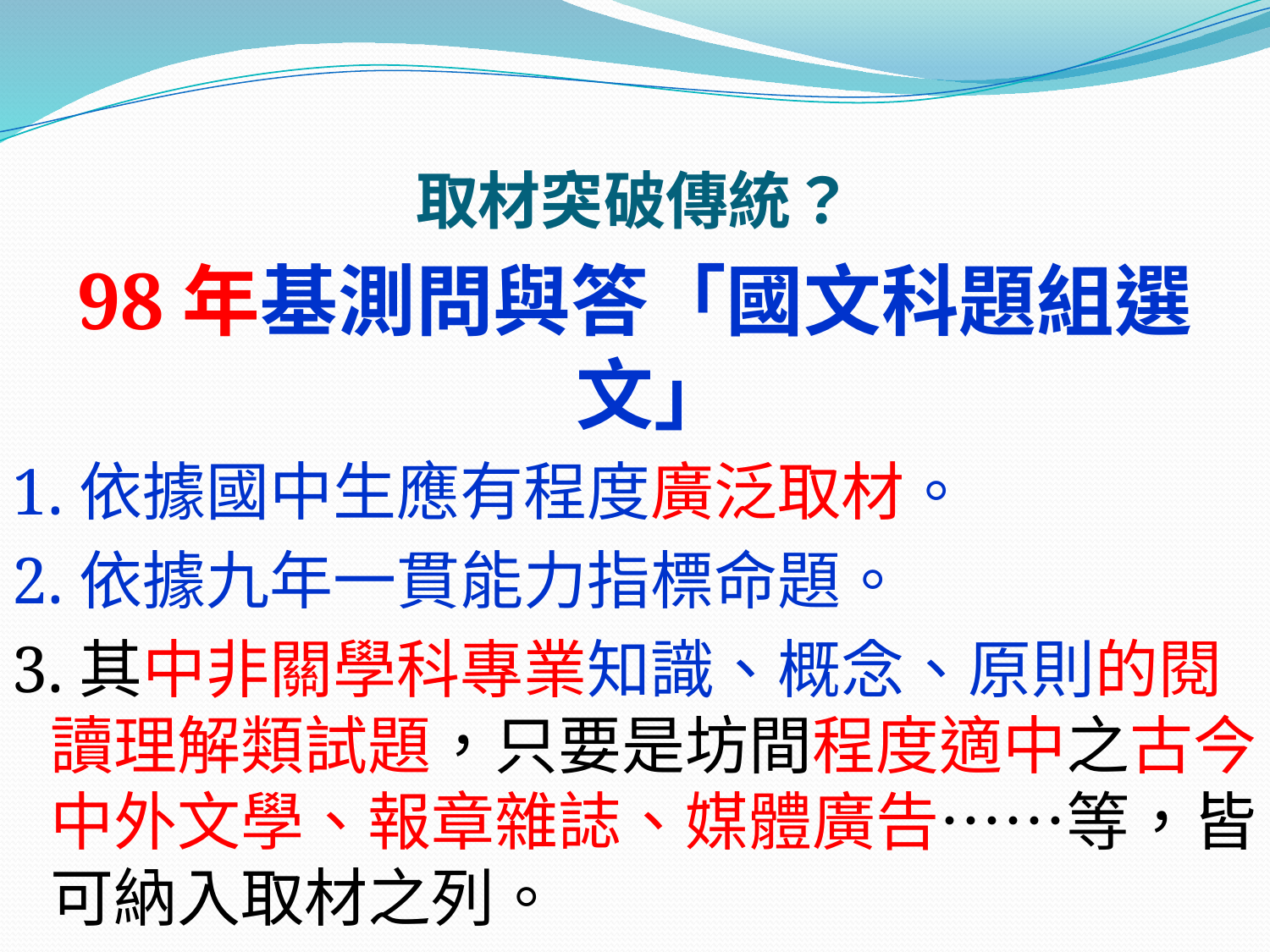

# 取材突破傳統？
98年基測問與答「國文科題組選文」
1.依據國中生應有程度廣泛取材。
2.依據九年一貫能力指標命題。
3.其中非關學科專業知識、概念、原則的閱讀理解類試題，只要是坊間程度適中之古今中外文學、報章雜誌、媒體廣告……等，皆可納入取材之列。